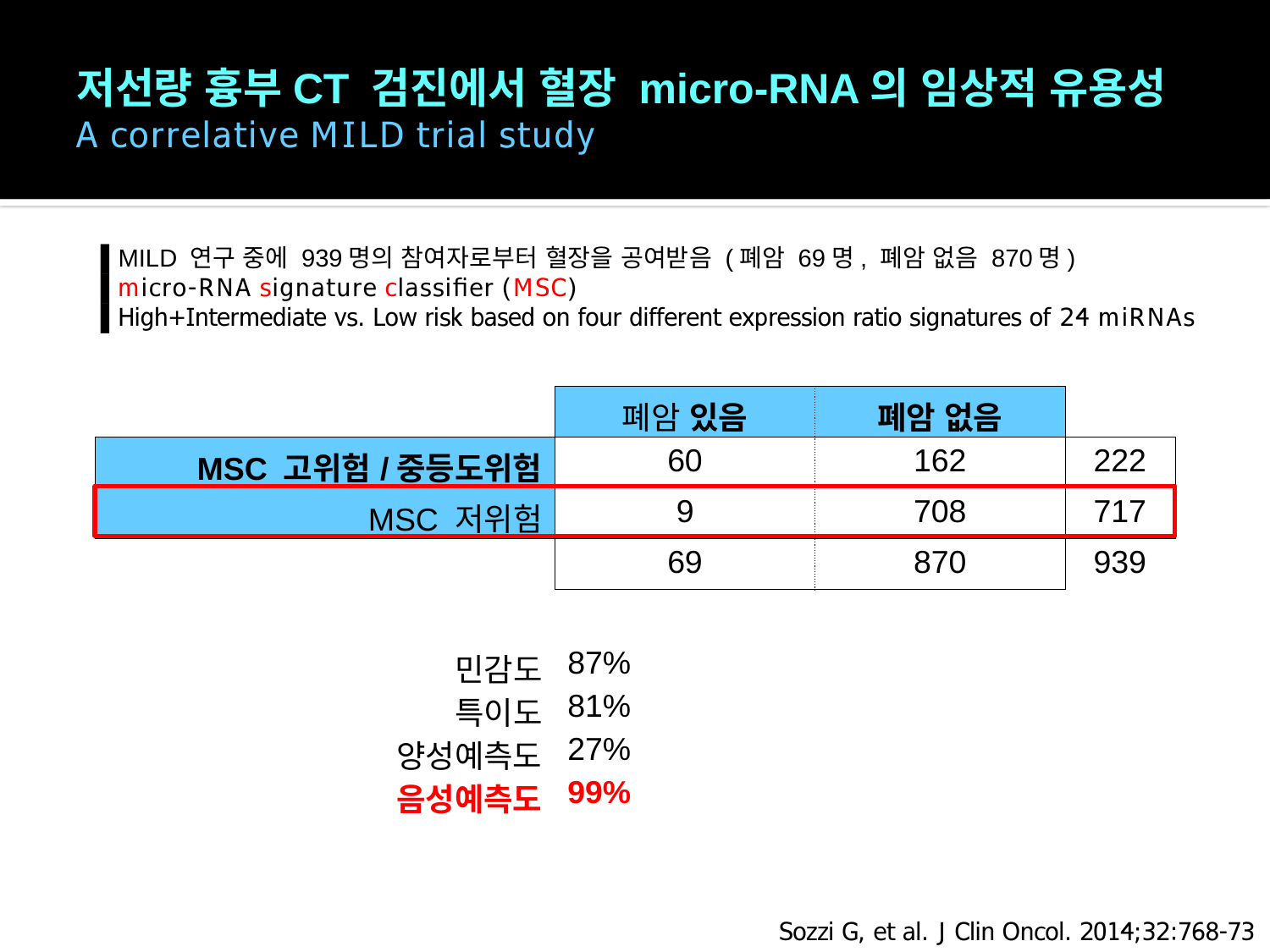

# 저선량 흉부CT 검진에서 혈장 micro-RNA의 임상적 유용성 A correlative MILD trial study
▌MILD 연구 중에 939명의 참여자로부터 혈장을 공여받음 (폐암 69명, 폐암 없음 870명)
▌micro-RNA signature classifier (MSC)
▌High+Intermediate vs. Low risk based on four different expression ratio signatures of 24 miRNAs
|  | 폐암 있음 | 폐암 없음 |  |
| --- | --- | --- | --- |
| MSC 고위험/중등도위험 | 60 | 162 | 222 |
| MSC 저위험 | 9 | 708 | 717 |
|  | 69 | 870 | 939 |
|  |  |  |  |
| 민감도 | 87% |  |  |
| 특이도 | 81% |  |  |
| 양성예측도 | 27% |  |  |
| 음성예측도 | 99% |  |  |

Sozzi G, et al. J Clin Oncol. 2014;32:768-73